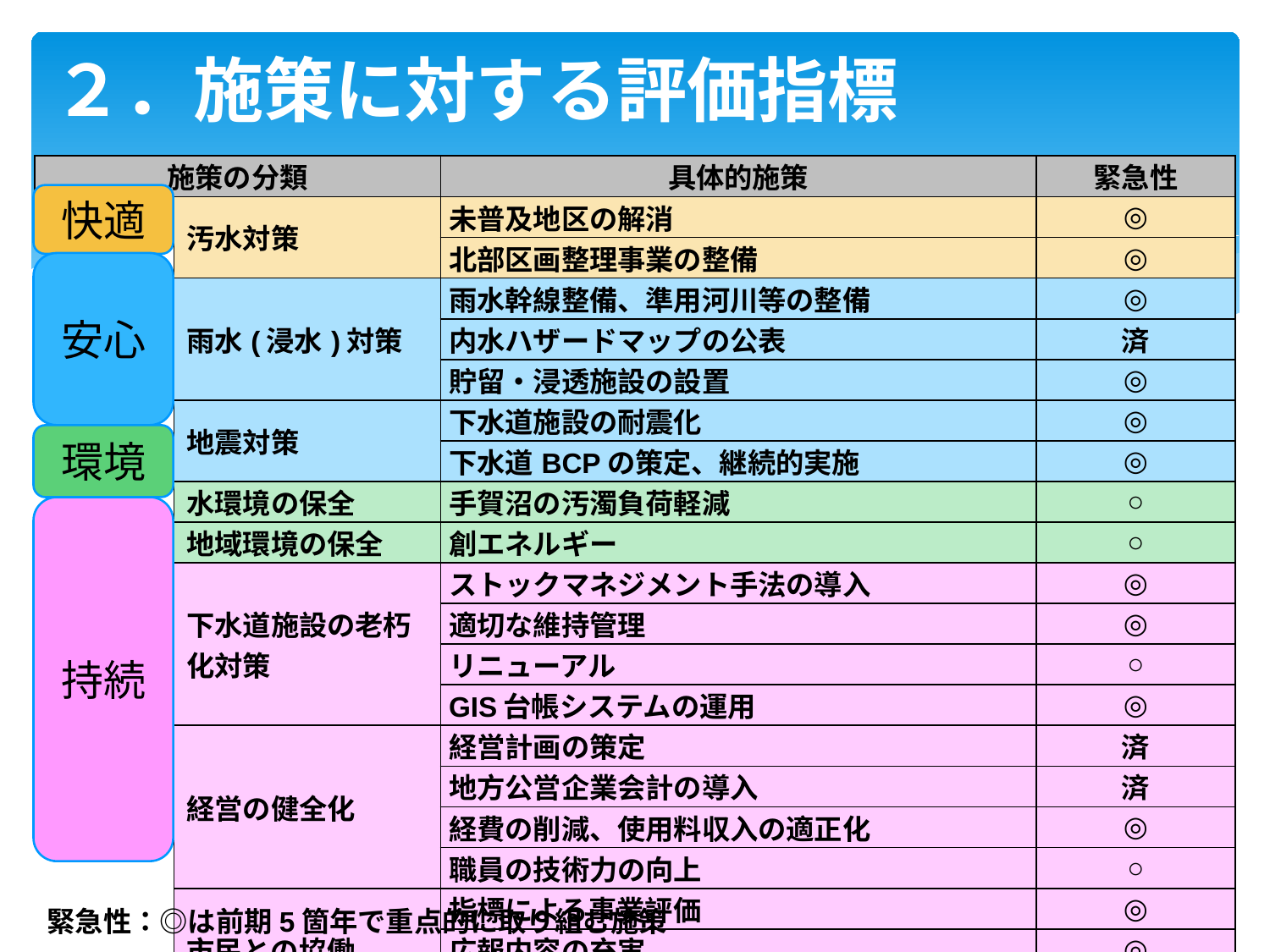

# ２．施策に対する評価指標
| 施策の分類 |  | 具体的施策 | 緊急性 |
| --- | --- | --- | --- |
|  | 汚水対策 | 未普及地区の解消 | ◎ |
|  |  | 北部区画整理事業の整備 | ◎ |
|  | 雨水(浸水)対策 | 雨水幹線整備、準用河川等の整備 | ◎ |
|  |  | 内水ハザードマップの公表 | 済 |
|  |  | 貯留・浸透施設の設置 | ◎ |
|  | 地震対策 | 下水道施設の耐震化 | ◎ |
|  |  | 下水道BCPの策定、継続的実施 | ◎ |
|  | 水環境の保全 | 手賀沼の汚濁負荷軽減 | ○ |
|  | 地域環境の保全 | 創エネルギー | ○ |
|  | 下水道施設の老朽化対策 | ストックマネジメント手法の導入 | ◎ |
|  |  | 適切な維持管理 | ◎ |
|  |  | リニューアル | ○ |
|  |  | GIS台帳システムの運用 | ◎ |
|  | 経営の健全化 | 経営計画の策定 | 済 |
|  |  | 地方公営企業会計の導入 | 済 |
|  |  | 経費の削減、使用料収入の適正化 | ◎ |
|  |  | 職員の技術力の向上 | ○ |
|  | 市民との協働 | 指標による事業評価 | ◎ |
|  |  | 広報内容の充実 | ◎ |
|  |  | 環境教育の場づくり | ○ |
快適
安心
環境
持続
11
緊急性：◎は前期5箇年で重点的に取り組む施策